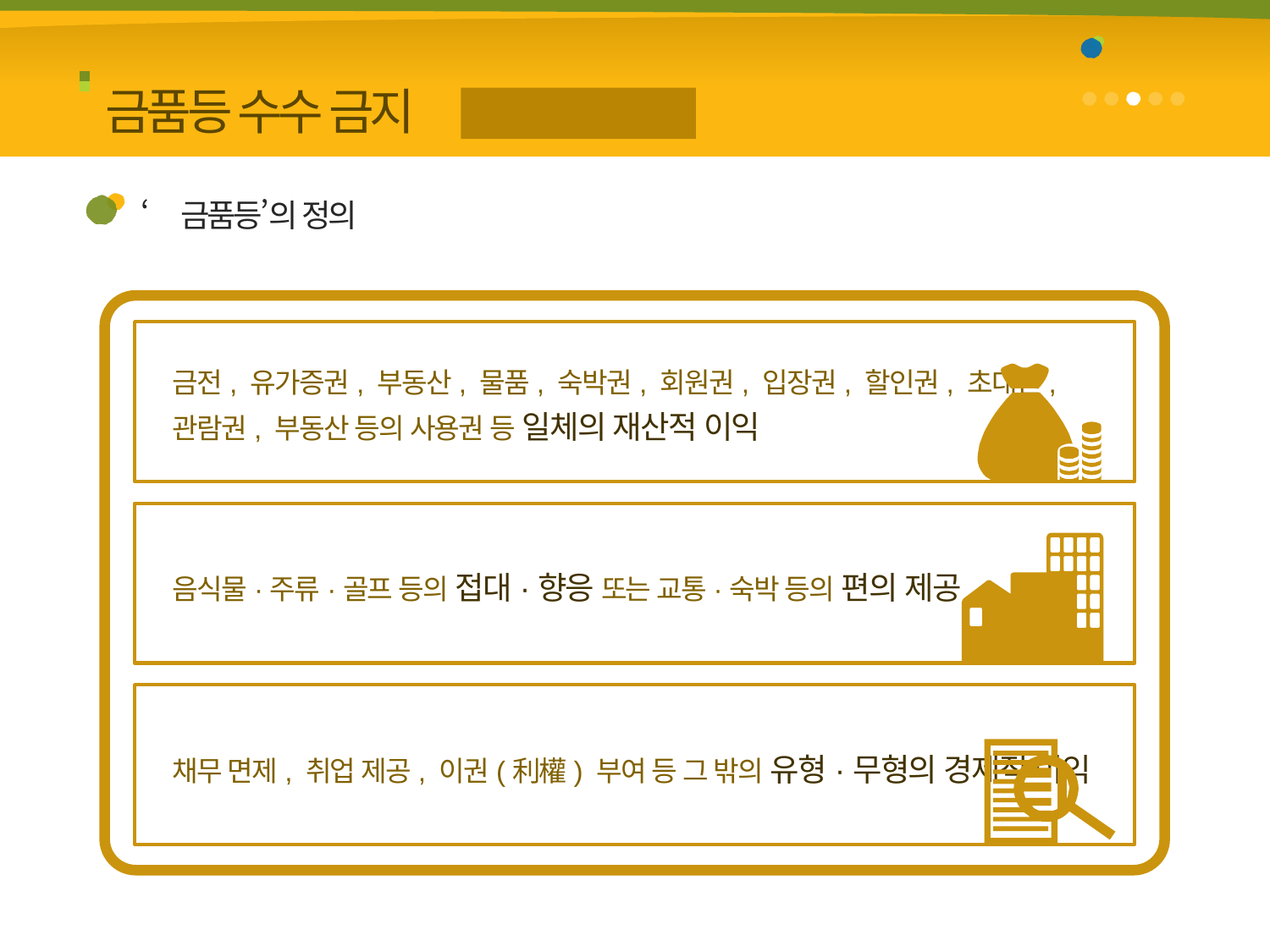

청탁금지법
주요내용

3

금품등 수수 금지
수수 금지 금품등
‘금품등’의 정의

금전, 유가증권, 부동산, 물품, 숙박권, 회원권, 입장권, 할인권, 초대권,
관람권, 부동산 등의 사용권 등 일체의 재산적 이익

음식물·주류·골프 등의 접대·향응 또는 교통·숙박 등의 편의 제공

채무 면제, 취업 제공, 이권(利權) 부여 등 그 밖의 유형·무형의 경제적 이익